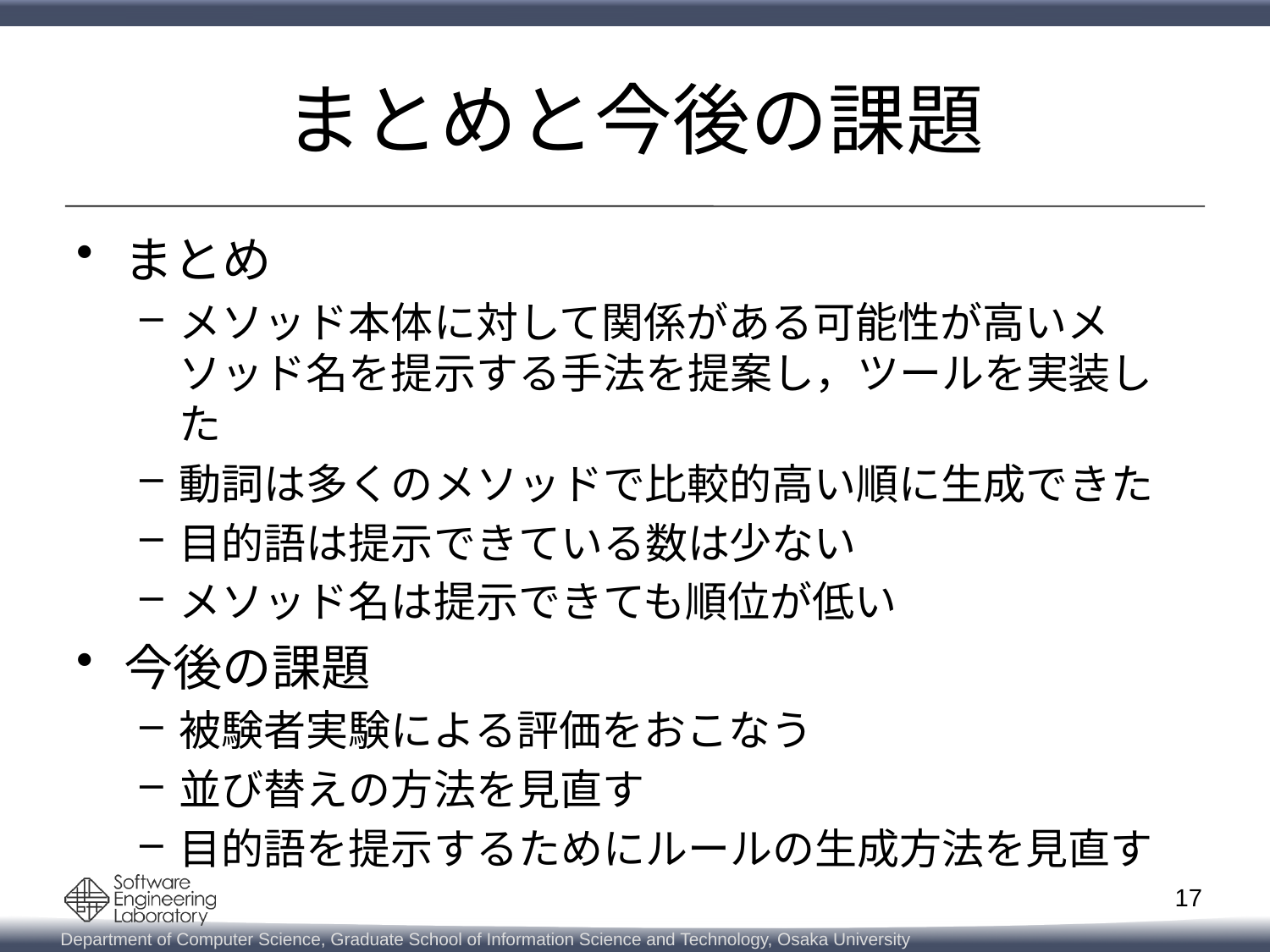

# まとめと今後の課題
まとめ
メソッド本体に対して関係がある可能性が高いメソッド名を提示する手法を提案し，ツールを実装した
動詞は多くのメソッドで比較的高い順に生成できた
目的語は提示できている数は少ない
メソッド名は提示できても順位が低い
今後の課題
被験者実験による評価をおこなう
並び替えの方法を見直す
目的語を提示するためにルールの生成方法を見直す

17